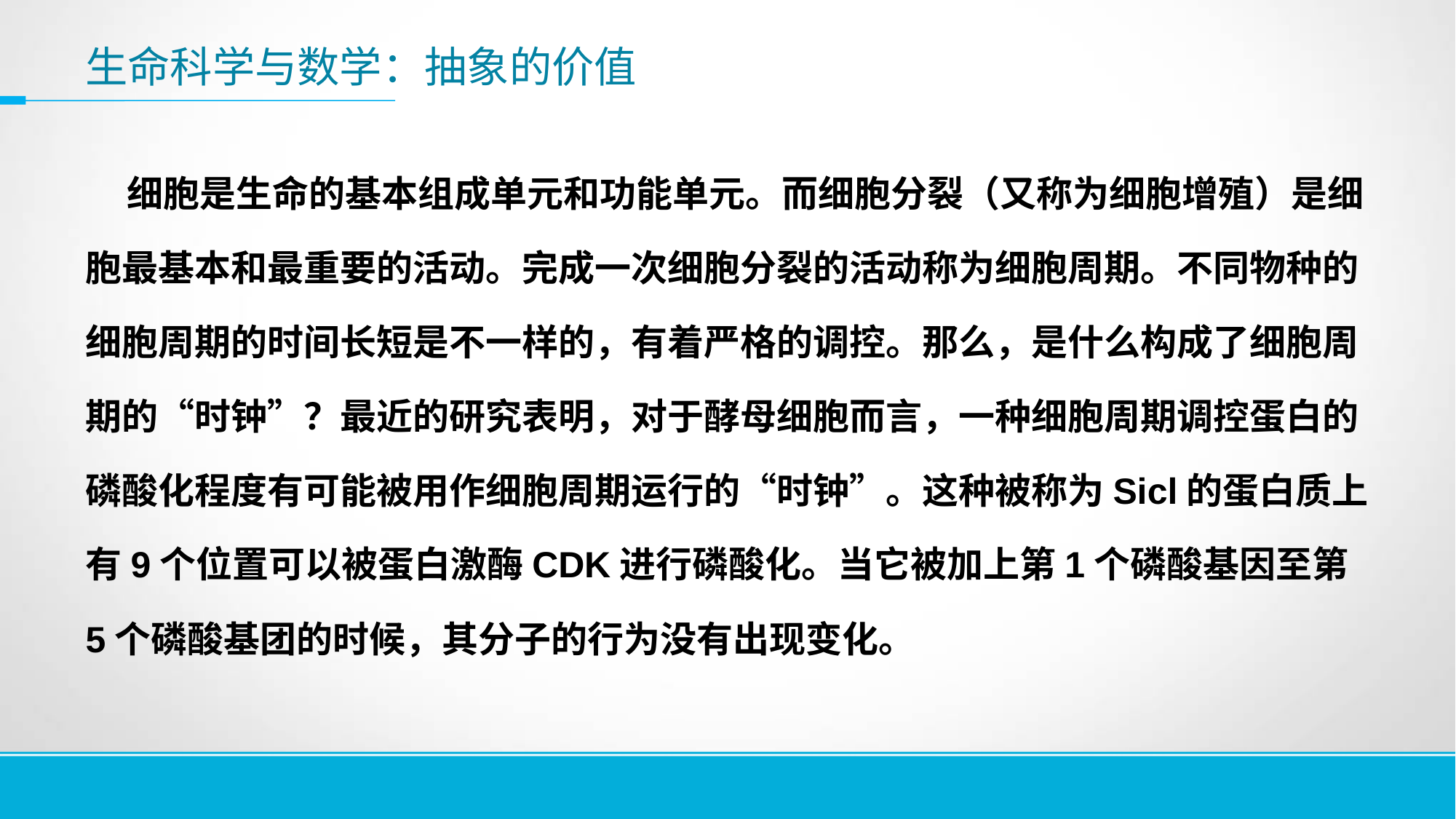

# 生命科学与数学：抽象的价值
    细胞是生命的基本组成单元和功能单元。而细胞分裂（又称为细胞增殖）是细胞最基本和最重要的活动。完成一次细胞分裂的活动称为细胞周期。不同物种的细胞周期的时间长短是不一样的，有着严格的调控。那么，是什么构成了细胞周期的“时钟”？最近的研究表明，对于酵母细胞而言，一种细胞周期调控蛋白的磷酸化程度有可能被用作细胞周期运行的“时钟”。这种被称为Sicl的蛋白质上有9个位置可以被蛋白激酶CDK进行磷酸化。当它被加上第1个磷酸基因至第5个磷酸基团的时候，其分子的行为没有出现变化。